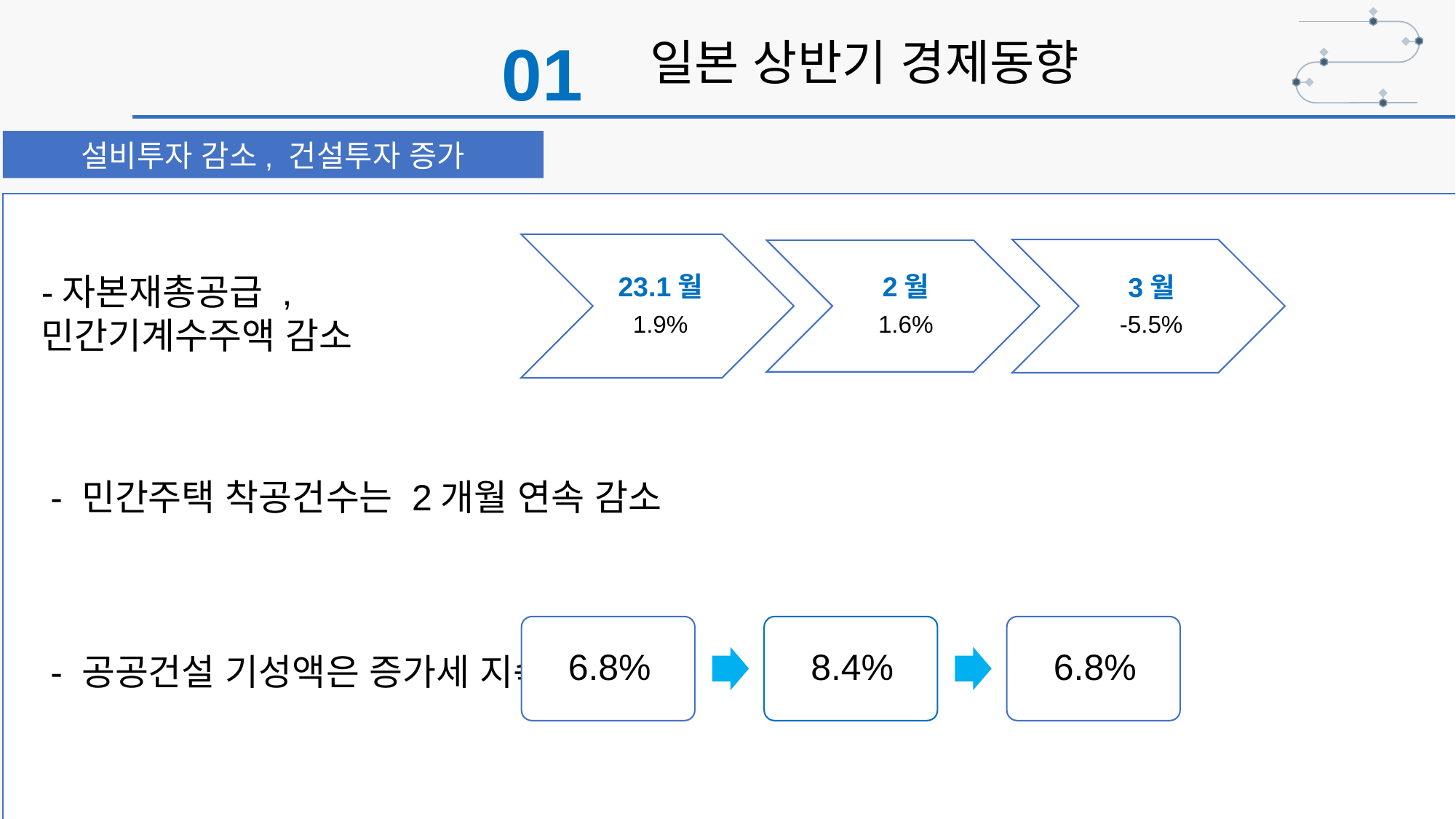

01

일본 상반기 경제동향

설비투자 감소, 건설투자 증가

23.1월
1.9%
2월
1.6%
3월
-5.5%
-자본재총공급 , 민간기계수주액 감소
- 민간주택 착공건수는 2개월 연속 감소

- 공공건설 기성액은 증가세 지속
6.8%

8.4%

6.8%